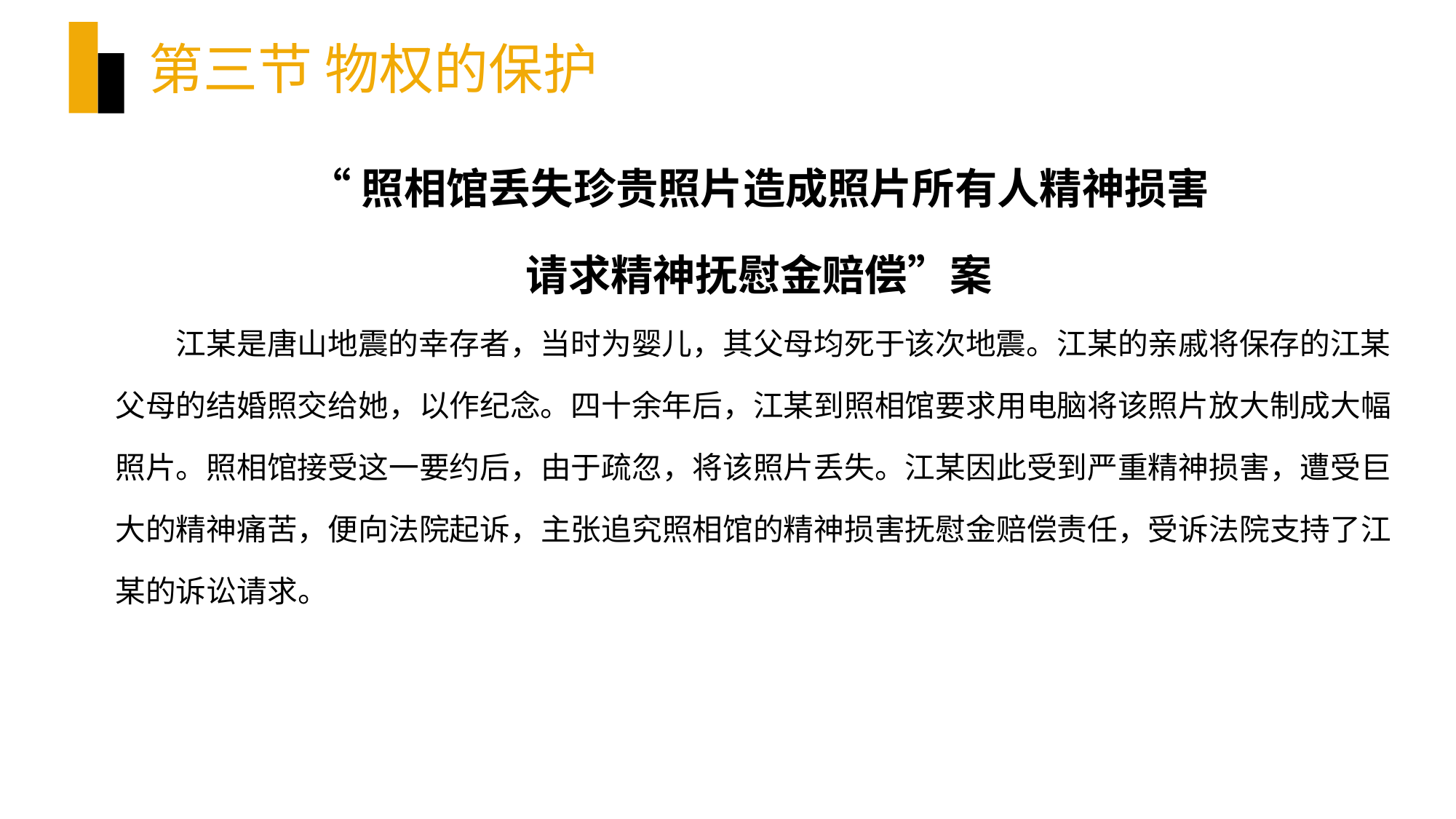

# 第三节 物权的保护
“照相馆丢失珍贵照片造成照片所有人精神损害
请求精神抚慰金赔偿”案
江某是唐山地震的幸存者，当时为婴儿，其父母均死于该次地震。江某的亲戚将保存的江某父母的结婚照交给她，以作纪念。四十余年后，江某到照相馆要求用电脑将该照片放大制成大幅照片。照相馆接受这一要约后，由于疏忽，将该照片丢失。江某因此受到严重精神损害，遭受巨大的精神痛苦，便向法院起诉，主张追究照相馆的精神损害抚慰金赔偿责任，受诉法院支持了江某的诉讼请求。